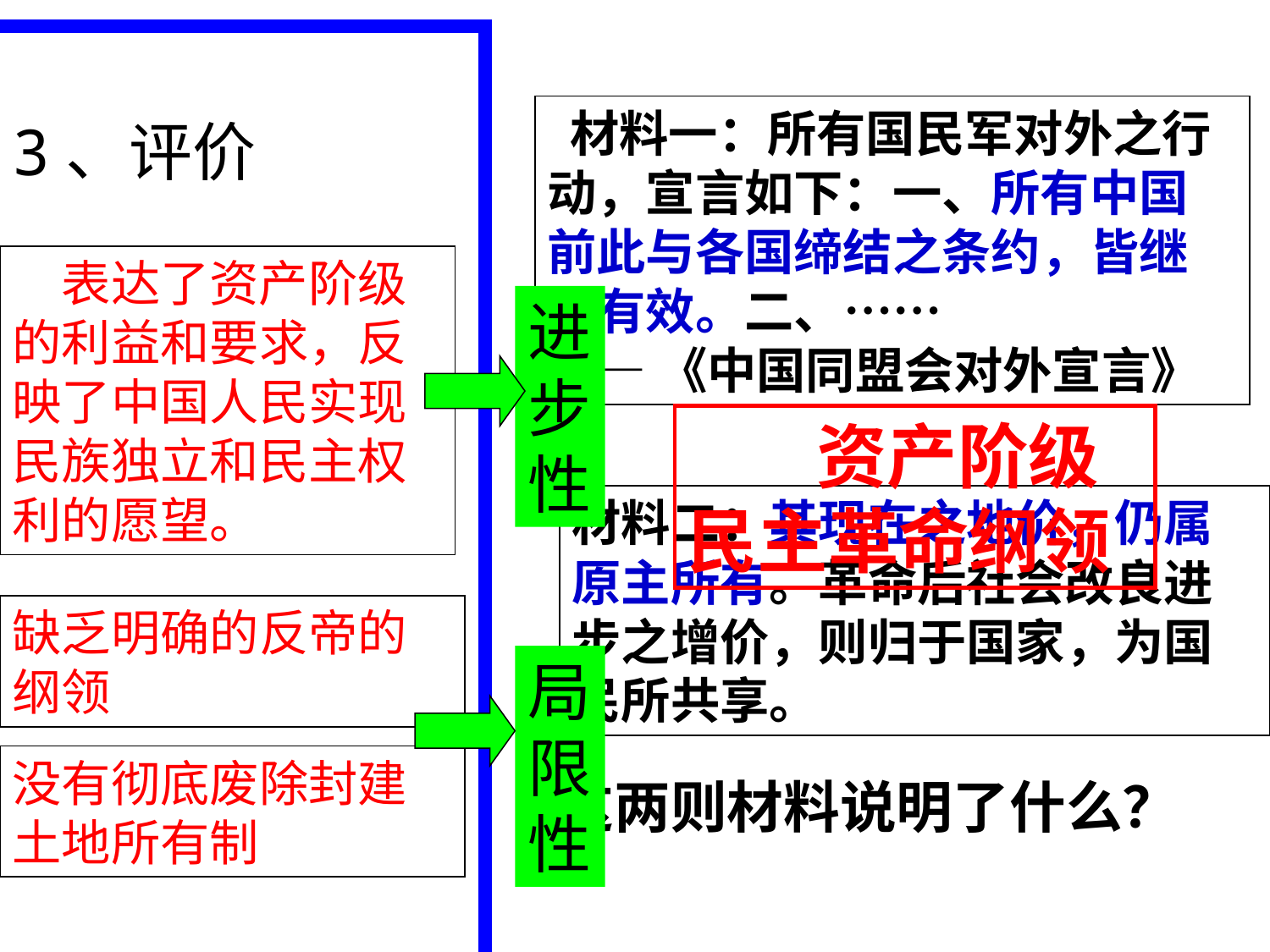

材料一：所有国民军对外之行动，宣言如下：一、所有中国前此与各国缔结之条约，皆继续有效。二、……
——《中国同盟会对外宣言》
3、评价
　表达了资产阶级的利益和要求，反映了中国人民实现民族独立和民主权利的愿望。
进
步
性

       资产阶级民主革命纲领
材料二：其现在之地价，仍属原主所有。革命后社会改良进步之增价，则归于国家，为国民所共享。
缺乏明确的反帝的纲领
局
限
性

没有彻底废除封建土地所有制
这两则材料说明了什么？